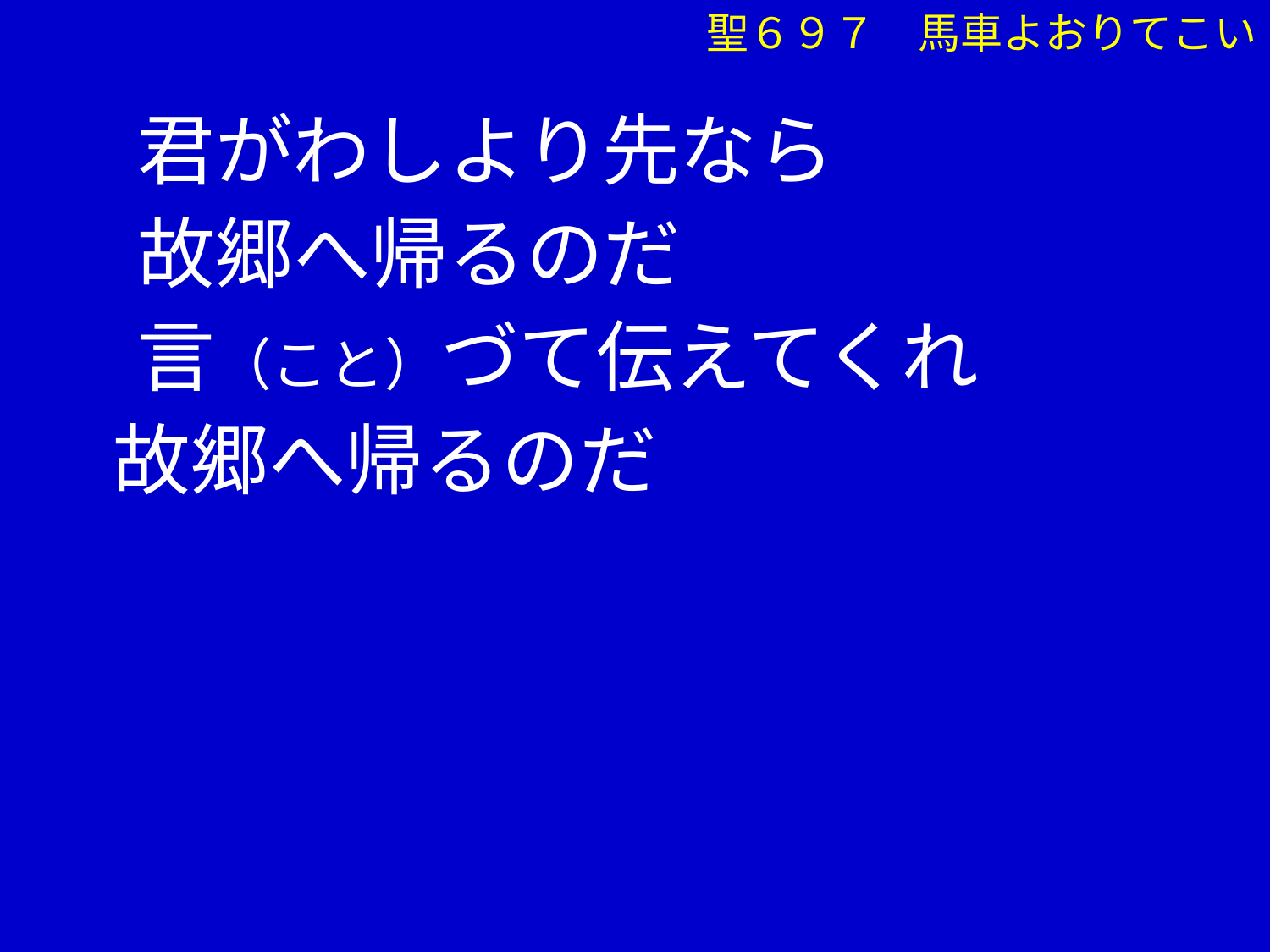

君がわしより先なら
　 故郷へ帰るのだ
　 言（こと）づて伝えてくれ
   故郷へ帰るのだ
聖６９７　馬車よおりてこい